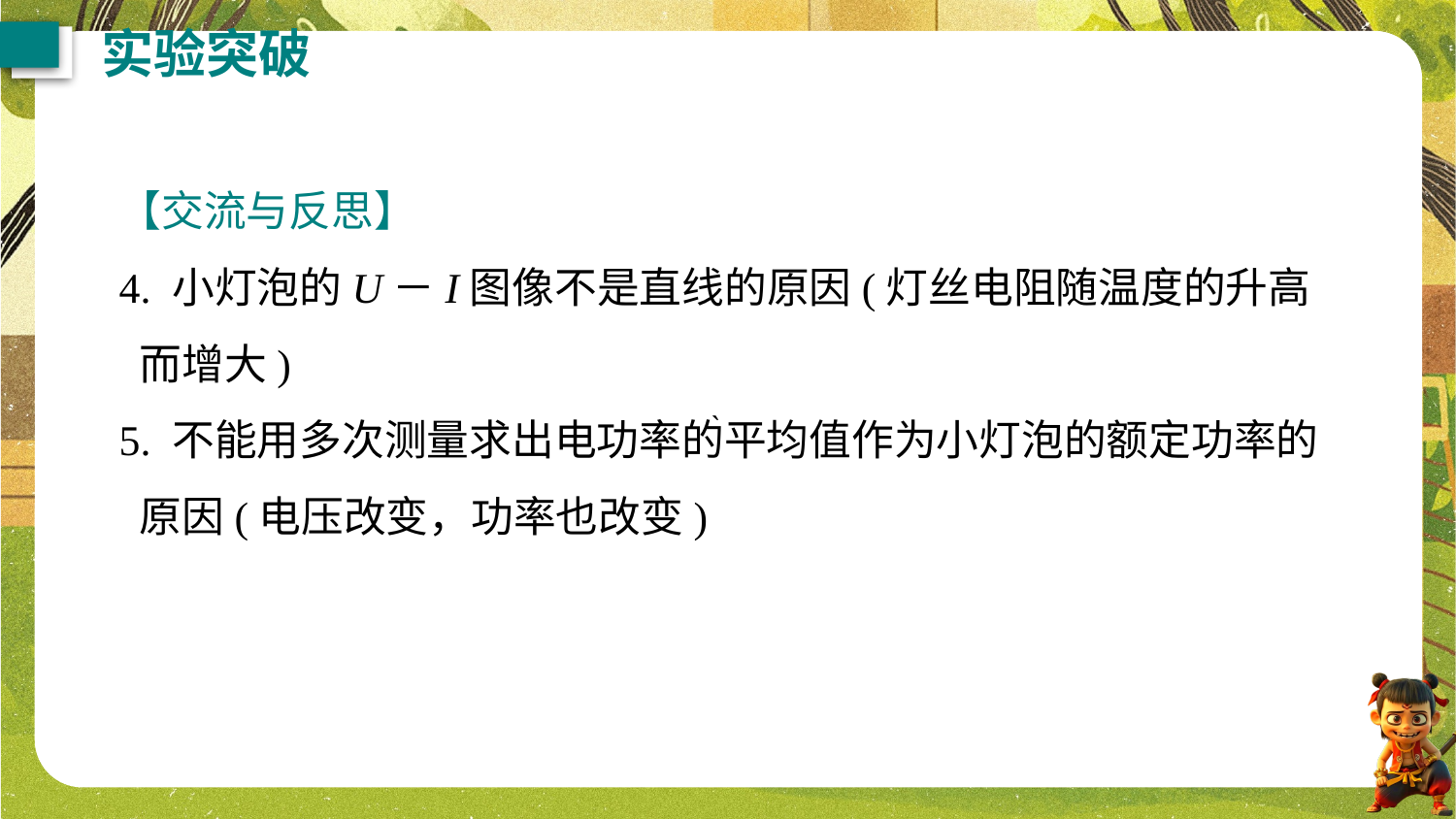

实验突破

【交流与反思】
4. 小灯泡的U－I图像不是直线的原因(灯丝电阻随温度的升高而增大)
5. 不能用多次测量求出电功率的平均值作为小灯泡的额定功率的原因(电压改变，功率也改变)
˴